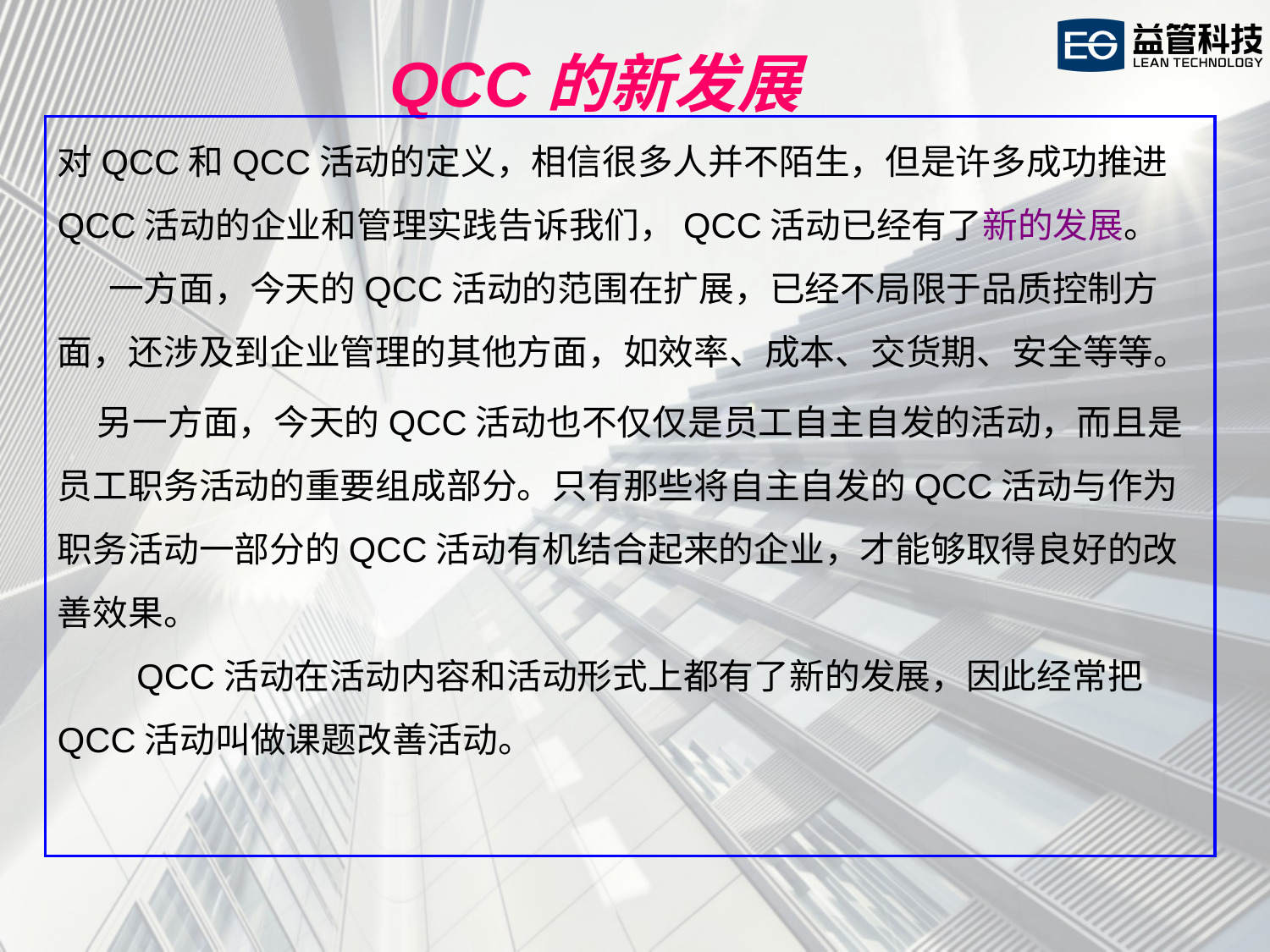

QCC的新发展
对QCC和QCC活动的定义，相信很多人并不陌生，但是许多成功推进QCC活动的企业和管理实践告诉我们，QCC活动已经有了新的发展。
　  一方面，今天的QCC活动的范围在扩展，已经不局限于品质控制方面，还涉及到企业管理的其他方面，如效率、成本、交货期、安全等等。
    另一方面，今天的QCC活动也不仅仅是员工自主自发的活动，而且是员工职务活动的重要组成部分。只有那些将自主自发的QCC活动与作为职务活动一部分的QCC活动有机结合起来的企业，才能够取得良好的改善效果。
　　QCC活动在活动内容和活动形式上都有了新的发展，因此经常把QCC活动叫做课题改善活动。